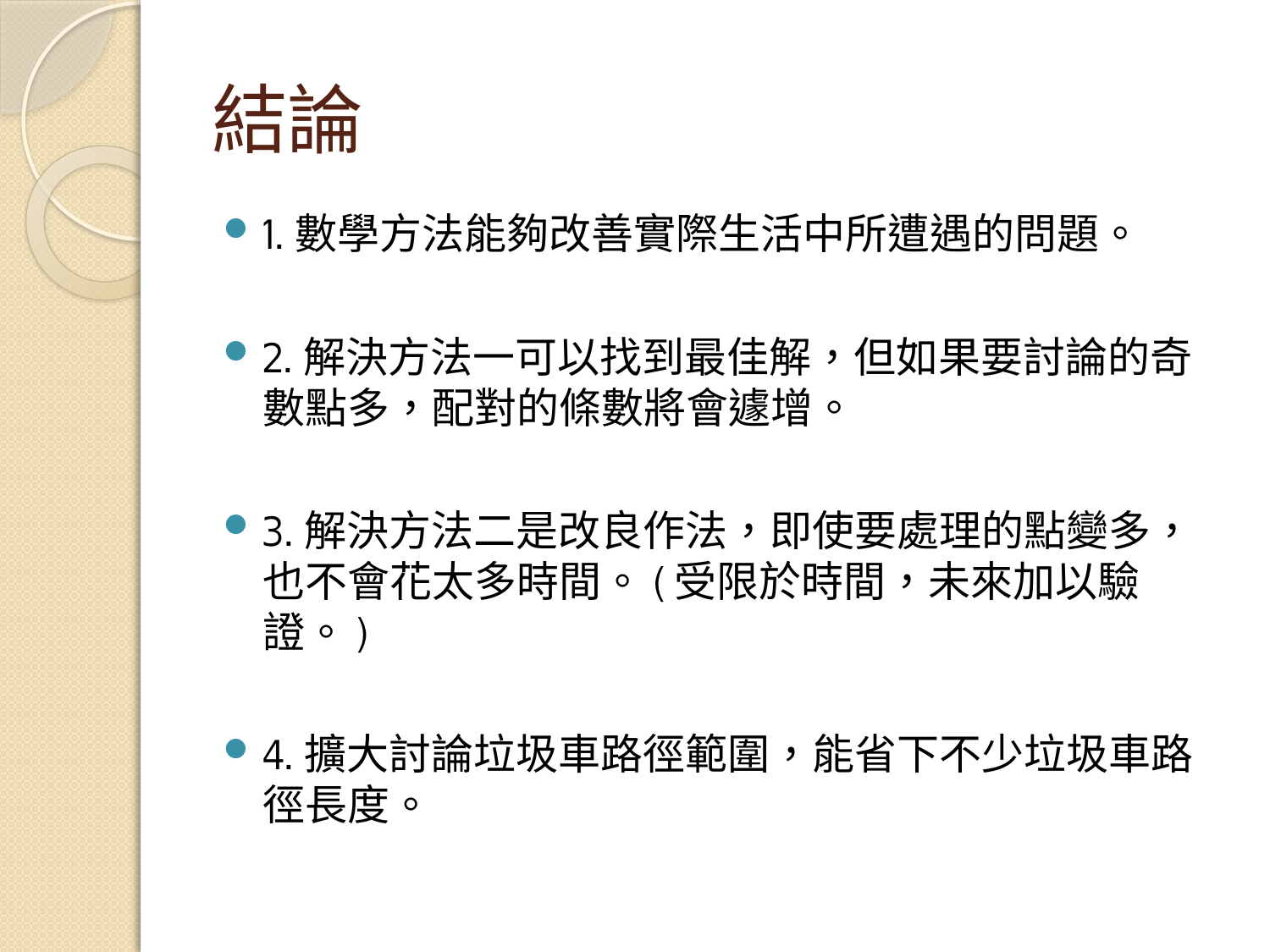

# 結論
1.數學方法能夠改善實際生活中所遭遇的問題。

2.解決方法一可以找到最佳解，但如果要討論的奇數點多，配對的條數將會遽增。

3.解決方法二是改良作法，即使要處理的點變多，也不會花太多時間。(受限於時間，未來加以驗證。)

4.擴大討論垃圾車路徑範圍，能省下不少垃圾車路徑長度。